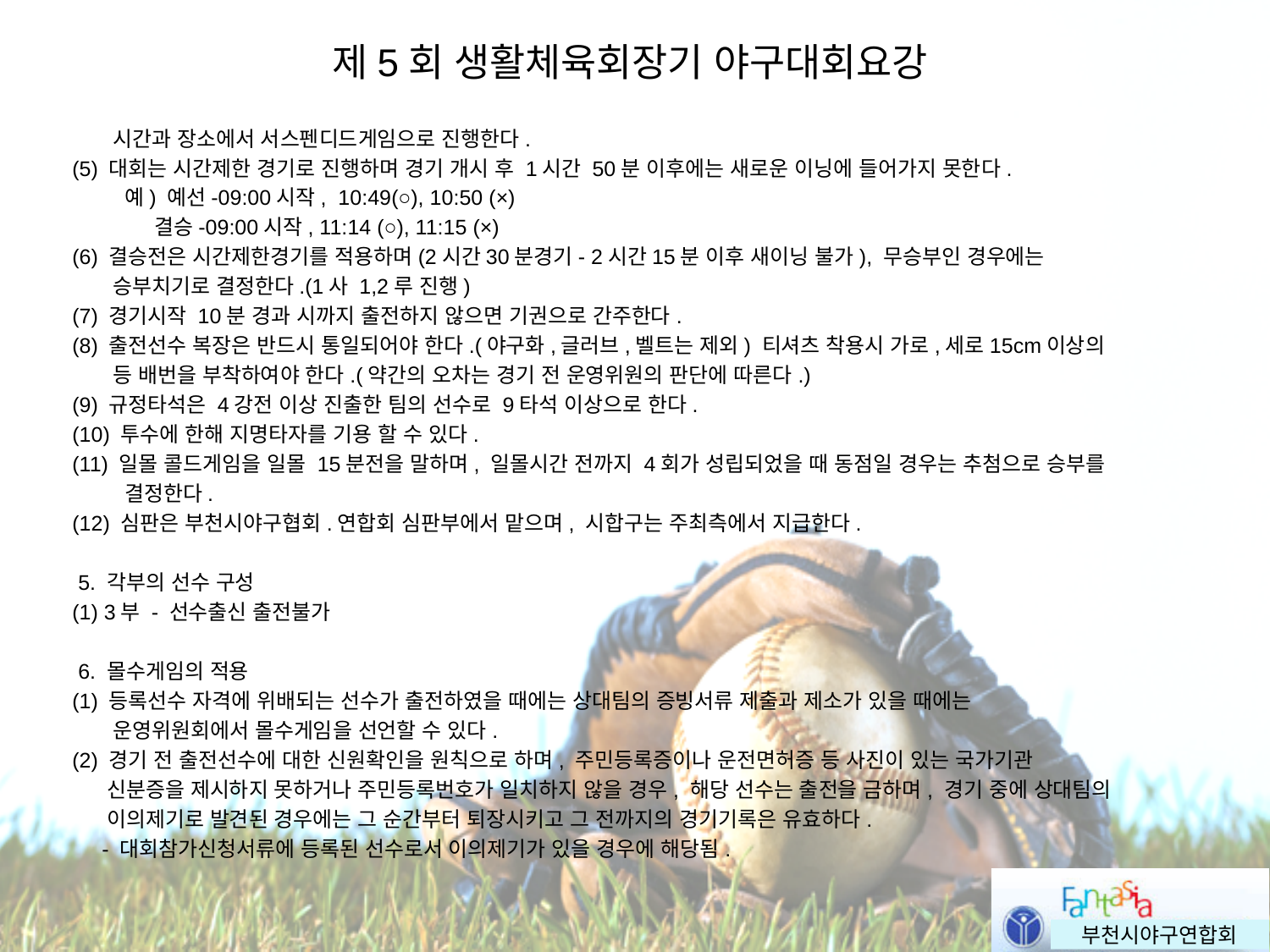

# 제5회 생활체육회장기 야구대회요강
      시간과 장소에서 서스펜디드게임으로 진행한다.
(5) 대회는 시간제한 경기로 진행하며 경기 개시 후 1시간 50분 이후에는 새로운 이닝에 들어가지 못한다.
        예) 예선-09:00시작,  10:49(○), 10:50 (×)
             결승-09:00시작, 11:14 (○), 11:15 (×)
(6) 결승전은 시간제한경기를 적용하며(2시간30분경기- 2시간15분 이후 새이닝 불가), 무승부인 경우에는
      승부치기로 결정한다.(1사 1,2루 진행)
(7) 경기시작 10분 경과 시까지 출전하지 않으면 기권으로 간주한다.
(8) 출전선수 복장은 반드시 통일되어야 한다.(야구화,글러브,벨트는 제외) 티셔츠 착용시 가로,세로15cm이상의
      등 배번을 부착하여야 한다.(약간의 오차는 경기 전 운영위원의 판단에 따른다.)
(9) 규정타석은 4강전 이상 진출한 팀의 선수로 9타석 이상으로 한다.
(10) 투수에 한해 지명타자를 기용 할 수 있다.
(11) 일몰 콜드게임을 일몰 15분전을 말하며, 일몰시간 전까지 4회가 성립되었을 때 동점일 경우는 추첨으로 승부를
        결정한다.
(12) 심판은 부천시야구협회.연합회 심판부에서 맡으며, 시합구는 주최측에서 지급한다.

 5. 각부의 선수 구성
(1) 3부 - 선수출신 출전불가

 6. 몰수게임의 적용
(1) 등록선수 자격에 위배되는 선수가 출전하였을 때에는 상대팀의 증빙서류 제출과 제소가 있을 때에는
      운영위원회에서 몰수게임을 선언할 수 있다.
(2) 경기 전 출전선수에 대한 신원확인을 원칙으로 하며, 주민등록증이나 운전면허증 등 사진이 있는 국가기관
     신분증을 제시하지 못하거나 주민등록번호가 일치하지 않을 경우, 해당 선수는 출전을 금하며, 경기 중에 상대팀의
     이의제기로 발견된 경우에는 그 순간부터 퇴장시키고 그 전까지의 경기기록은 유효하다.
     - 대회참가신청서류에 등록된 선수로서 이의제기가 있을 경우에 해당됨.